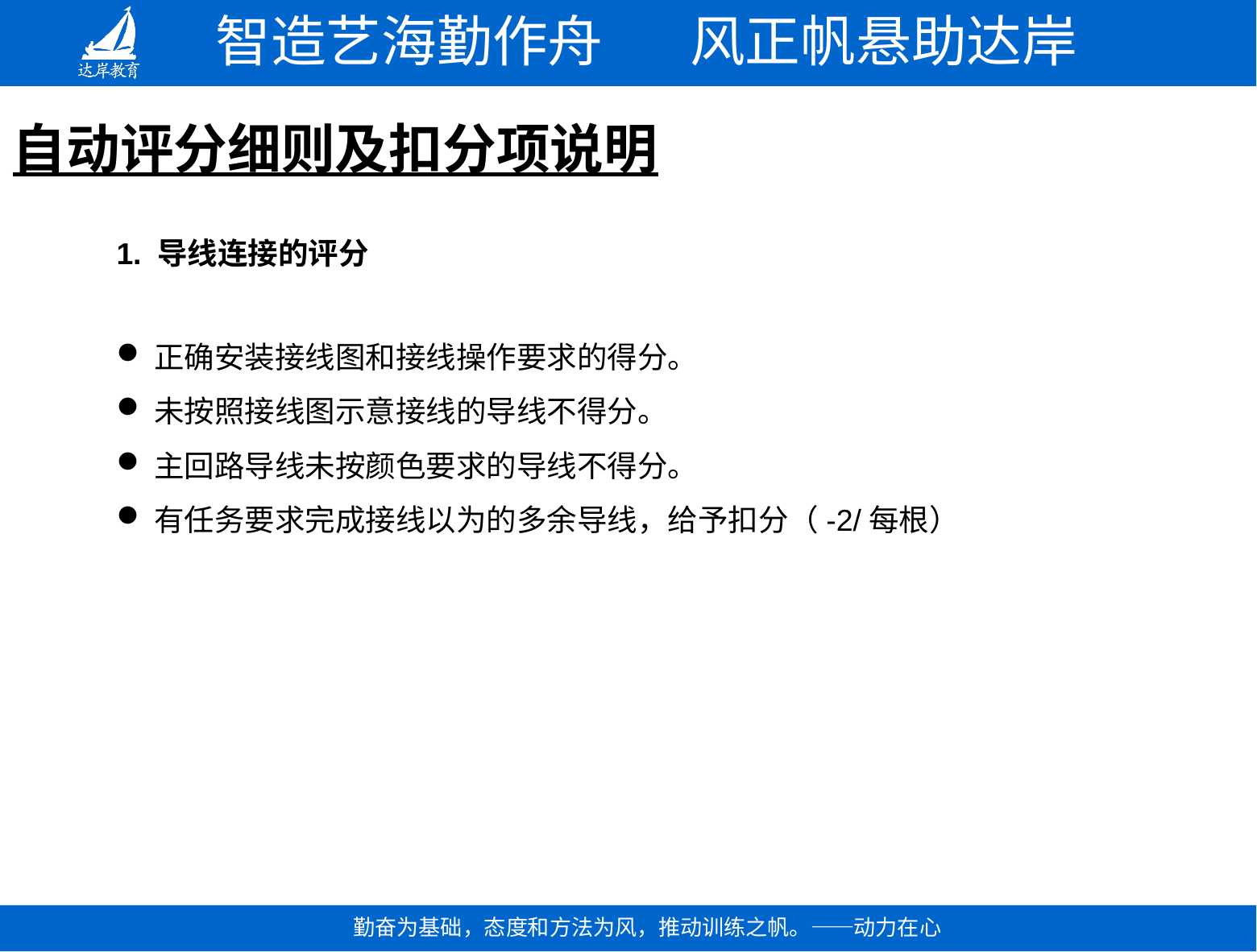

# 自动评分细则及扣分项说明
1. 导线连接的评分
正确安装接线图和接线操作要求的得分。
未按照接线图示意接线的导线不得分。
主回路导线未按颜色要求的导线不得分。
有任务要求完成接线以为的多余导线，给予扣分（-2/每根）